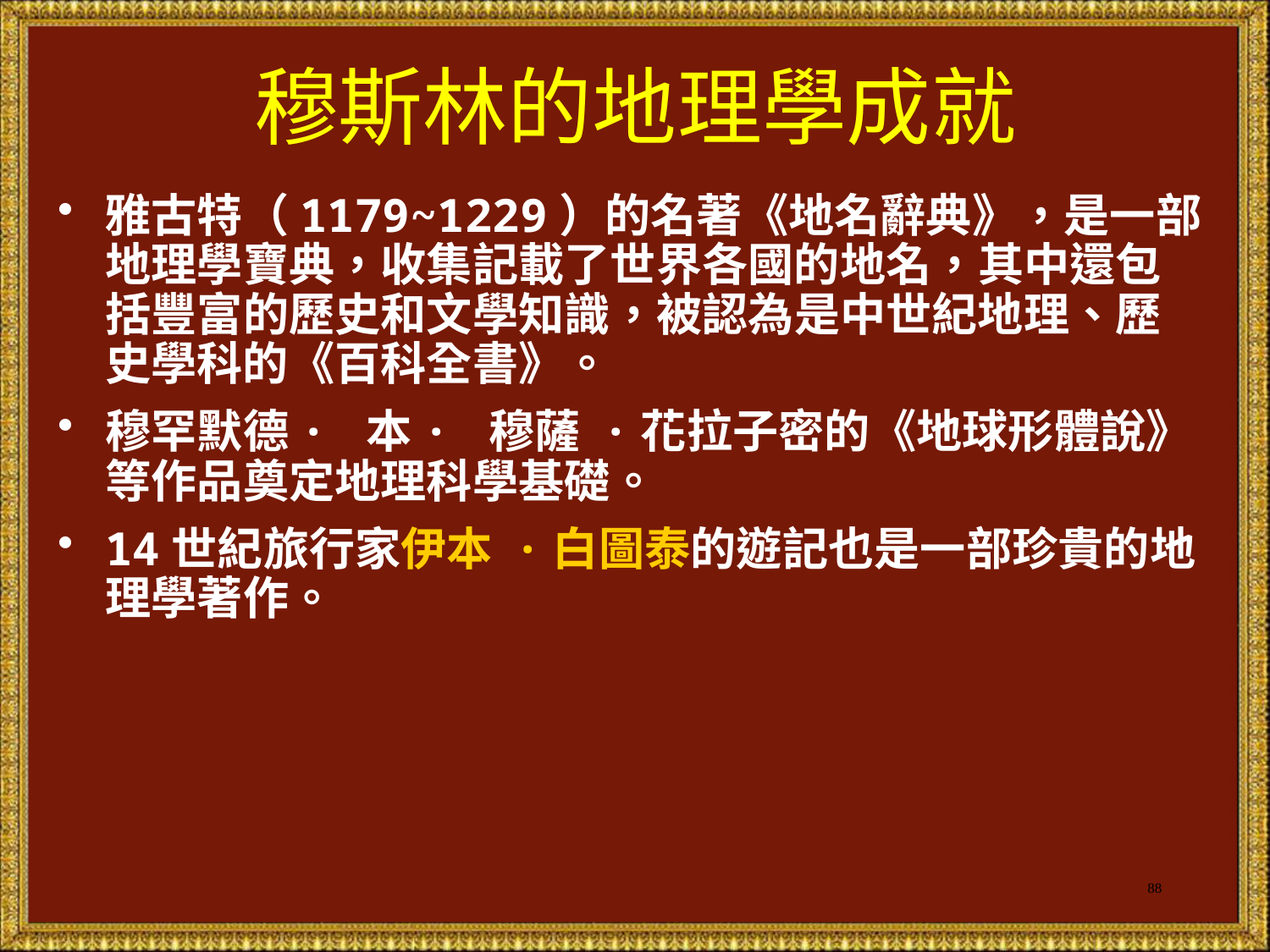

# 穆斯林的地理學成就
雅古特（1179~1229）的名著《地名辭典》，是一部地理學寶典，收集記載了世界各國的地名，其中還包括豐富的歷史和文學知識，被認為是中世紀地理、歷史學科的《百科全書》。
穆罕默德· 本· 穆薩 ·花拉子密的《地球形體說》等作品奠定地理科學基礎。
14世紀旅行家伊本 ·白圖泰的遊記也是一部珍貴的地理學著作。
88